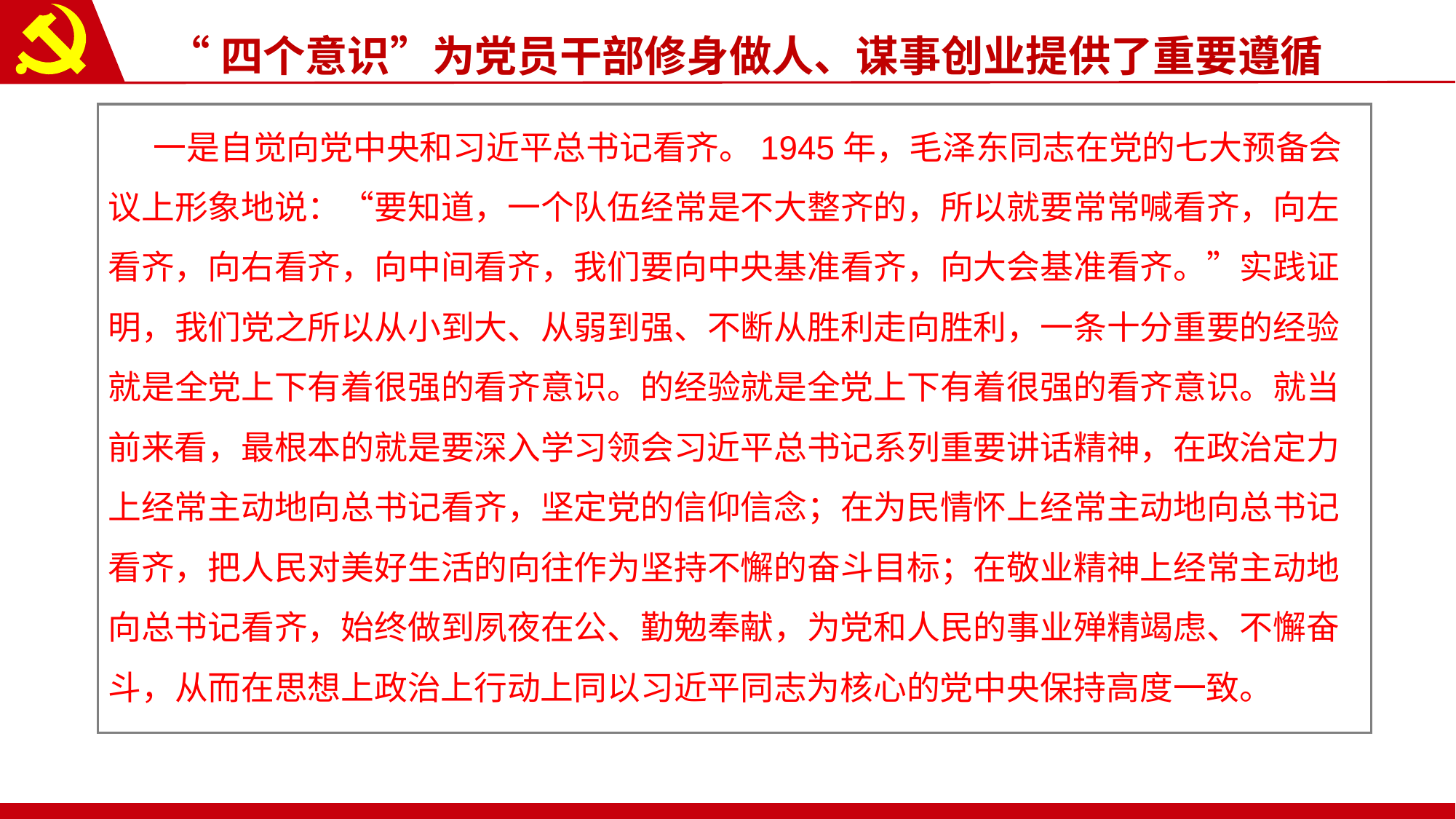

“四个意识”为党员干部修身做人、谋事创业提供了重要遵循

     一是自觉向党中央和习近平总书记看齐。1945年，毛泽东同志在党的七大预备会议上形象地说：“要知道，一个队伍经常是不大整齐的，所以就要常常喊看齐，向左看齐，向右看齐，向中间看齐，我们要向中央基准看齐，向大会基准看齐。”实践证明，我们党之所以从小到大、从弱到强、不断从胜利走向胜利，一条十分重要的经验就是全党上下有着很强的看齐意识。的经验就是全党上下有着很强的看齐意识。就当前来看，最根本的就是要深入学习领会习近平总书记系列重要讲话精神，在政治定力上经常主动地向总书记看齐，坚定党的信仰信念；在为民情怀上经常主动地向总书记看齐，把人民对美好生活的向往作为坚持不懈的奋斗目标；在敬业精神上经常主动地向总书记看齐，始终做到夙夜在公、勤勉奉献，为党和人民的事业殚精竭虑、不懈奋斗，从而在思想上政治上行动上同以习近平同志为核心的党中央保持高度一致。